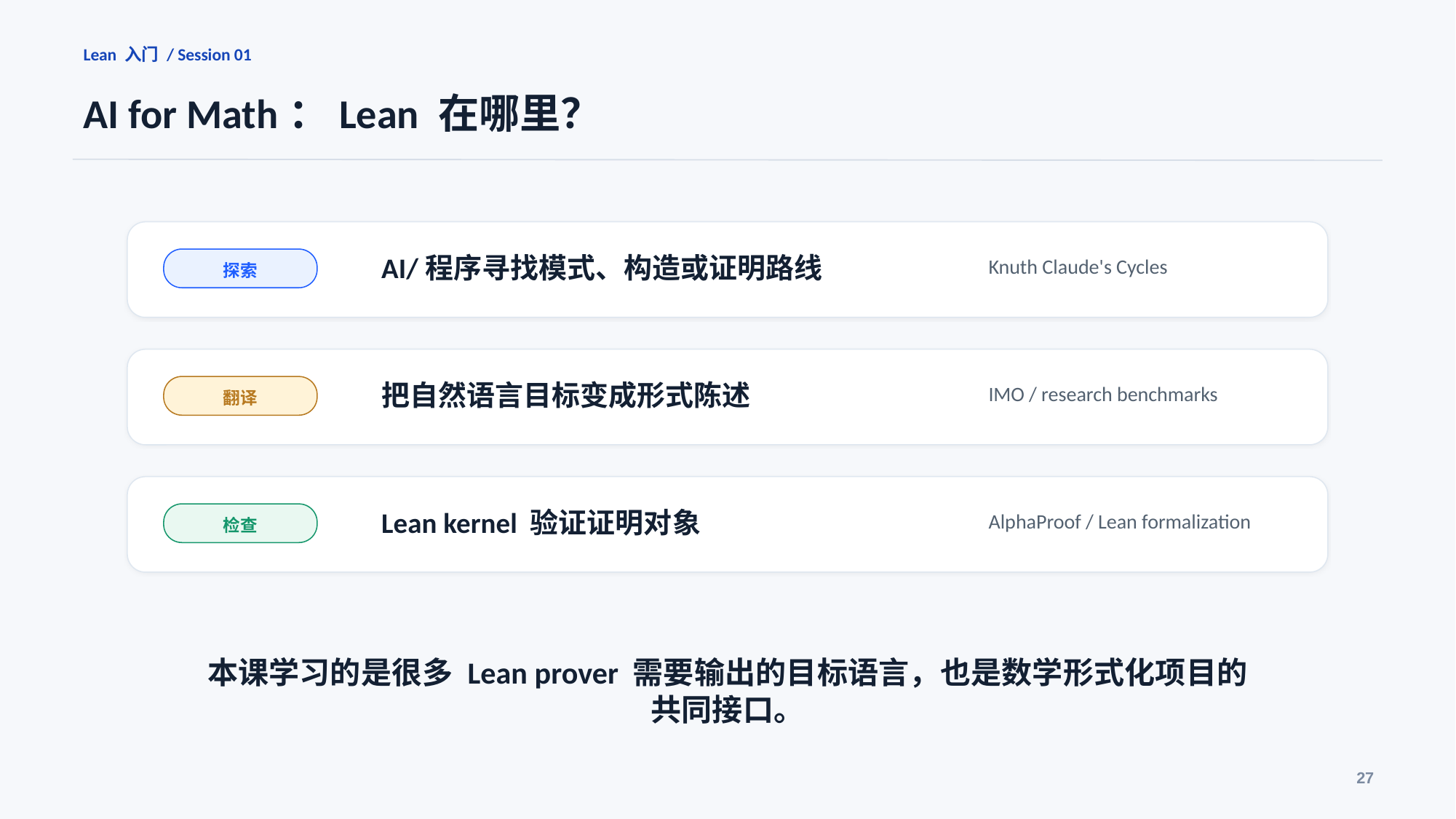

Lean 入门 / Session 01
AI for Math：Lean 在哪里？

AI/程序寻找模式、构造或证明路线
Knuth Claude's Cycles
探索

把自然语言目标变成形式陈述
IMO / research benchmarks
翻译

Lean kernel 验证证明对象
AlphaProof / Lean formalization
检查
本课学习的是很多 Lean prover 需要输出的目标语言，也是数学形式化项目的共同接口。
27